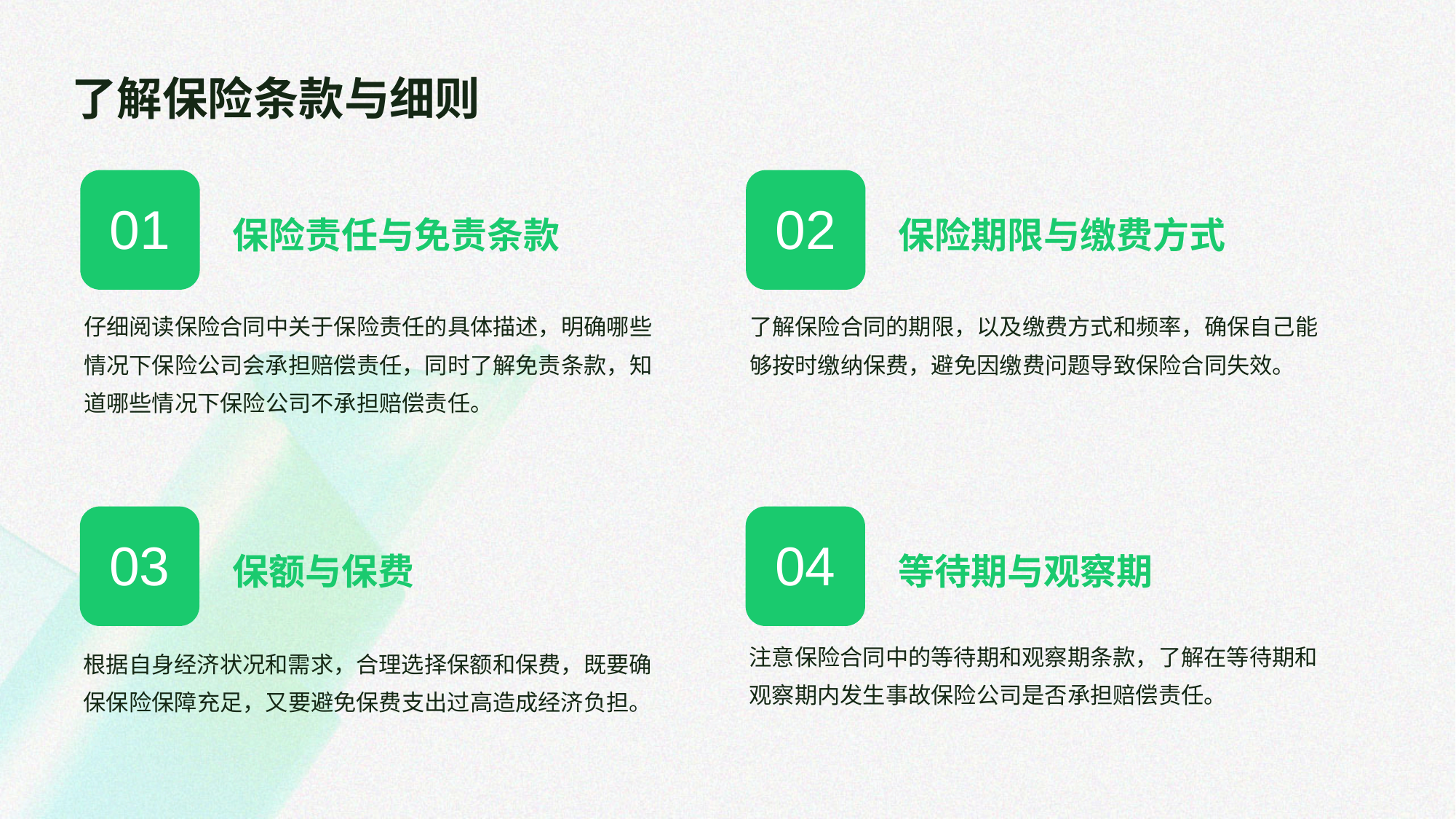

了解保险条款与细则

保险责任与免责条款

保险期限与缴费方式
01
02
仔细阅读保险合同中关于保险责任的具体描述，明确哪些情况下保险公司会承担赔偿责任，同时了解免责条款，知道哪些情况下保险公司不承担赔偿责任。
了解保险合同的期限，以及缴费方式和频率，确保自己能够按时缴纳保费，避免因缴费问题导致保险合同失效。

保额与保费

等待期与观察期
03
04
注意保险合同中的等待期和观察期条款，了解在等待期和观察期内发生事故保险公司是否承担赔偿责任。
根据自身经济状况和需求，合理选择保额和保费，既要确保保险保障充足，又要避免保费支出过高造成经济负担。